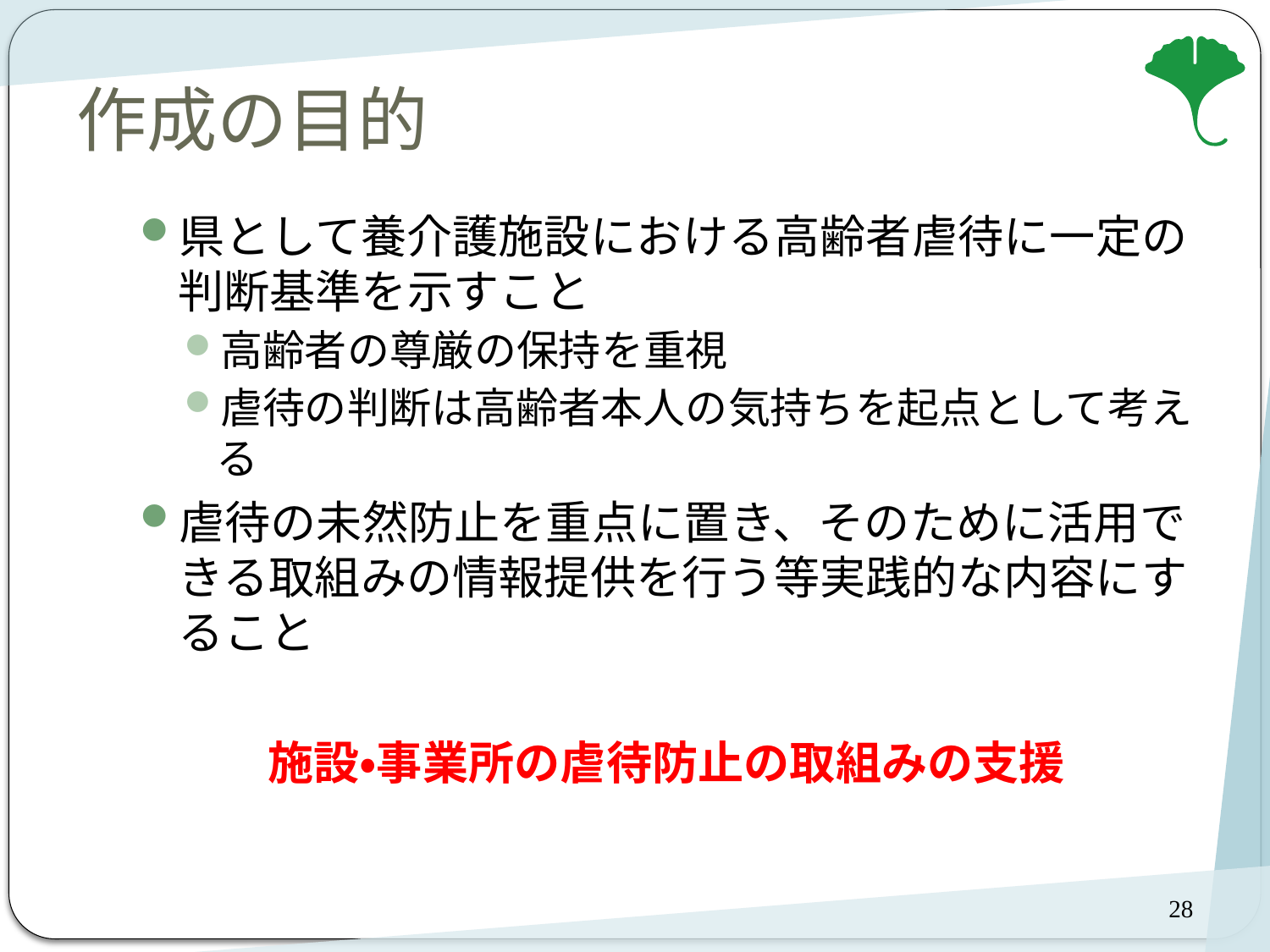

# 作成の目的
県として養介護施設における高齢者虐待に一定の判断基準を示すこと
高齢者の尊厳の保持を重視
虐待の判断は高齢者本人の気持ちを起点として考える
虐待の未然防止を重点に置き、そのために活用できる取組みの情報提供を行う等実践的な内容にすること

施設・事業所の虐待防止の取組みの支援
28